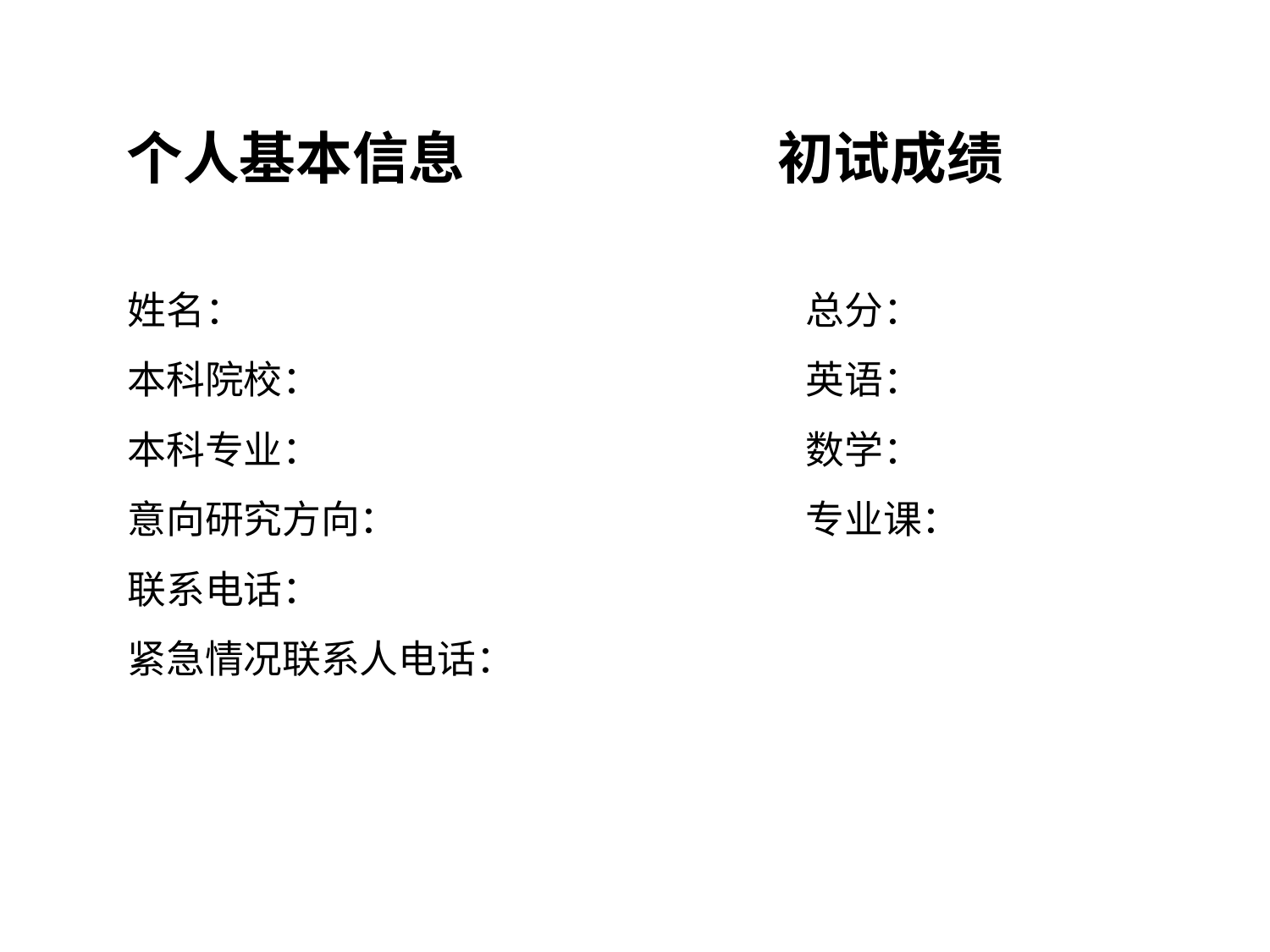

个人基本信息
初试成绩
姓名：
本科院校：
本科专业：
意向研究方向：
联系电话：
紧急情况联系人电话：
总分：
英语：
数学：
专业课：